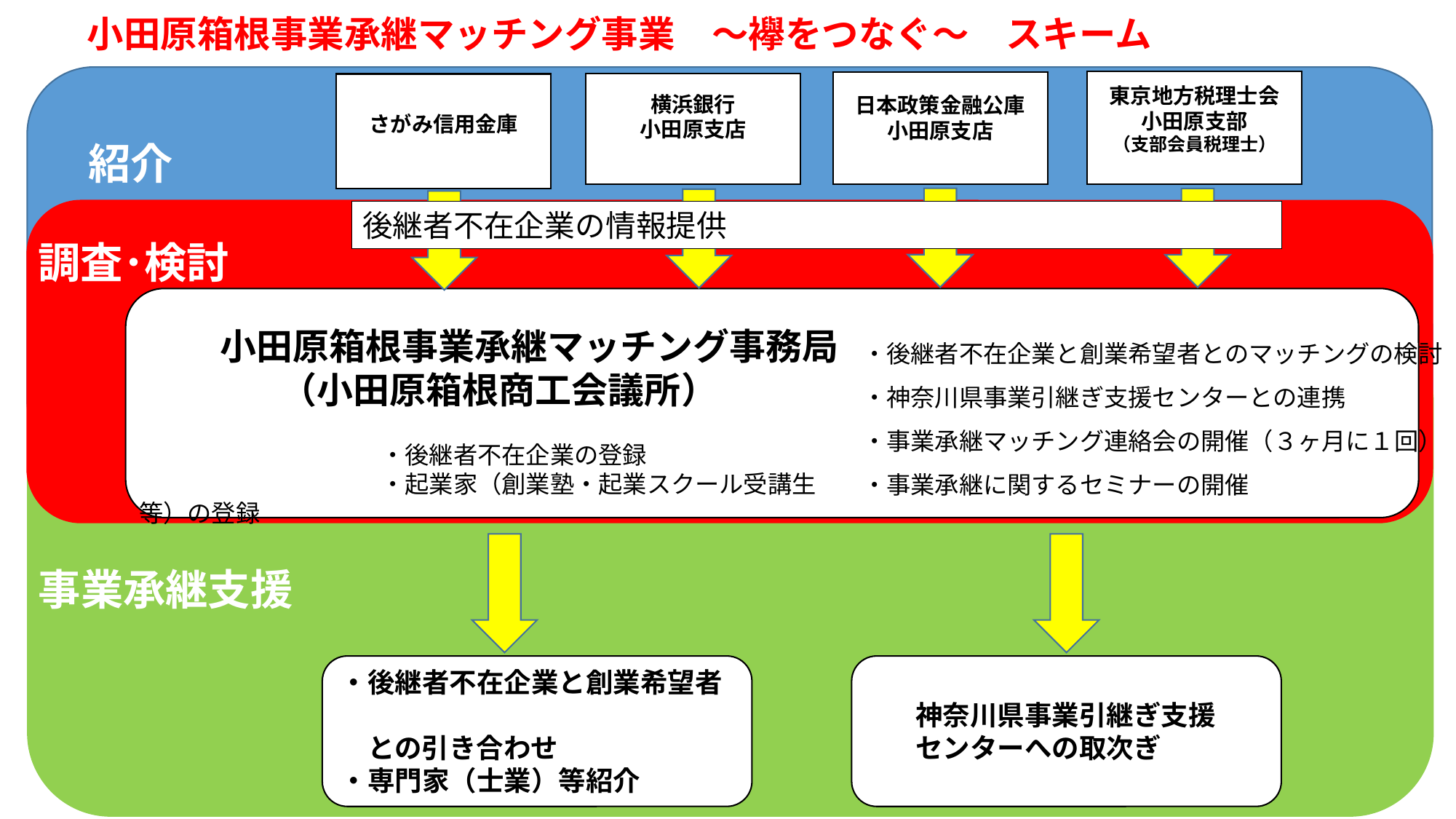

小田原箱根事業承継マッチング事業　～襷をつなぐ～　スキーム
紹介

東京地方税理士会
小田原支部
（支部会員税理士）

日本政策金融公庫
小田原支店

横浜銀行
小田原支店

さがみ信用金庫

調査･検討

後継者不在企業の情報提供

　　 小田原箱根事業承継マッチング事務局
（小田原箱根商工会議所）

　　　　　　　　　　・後継者不在企業の登録
　　　　　　　　　　・起業家（創業塾・起業スクール受講生等）の登録

・後継者不在企業と創業希望者とのマッチングの検討
・神奈川県事業引継ぎ支援センターとの連携
・事業承継マッチング連絡会の開催（３ヶ月に１回）
・事業承継に関するセミナーの開催
事業承継支援

・後継者不在企業と創業希望者
　との引き合わせ
・専門家（士業）等紹介

　   神奈川県事業引継ぎ支援
　   センターへの取次ぎ